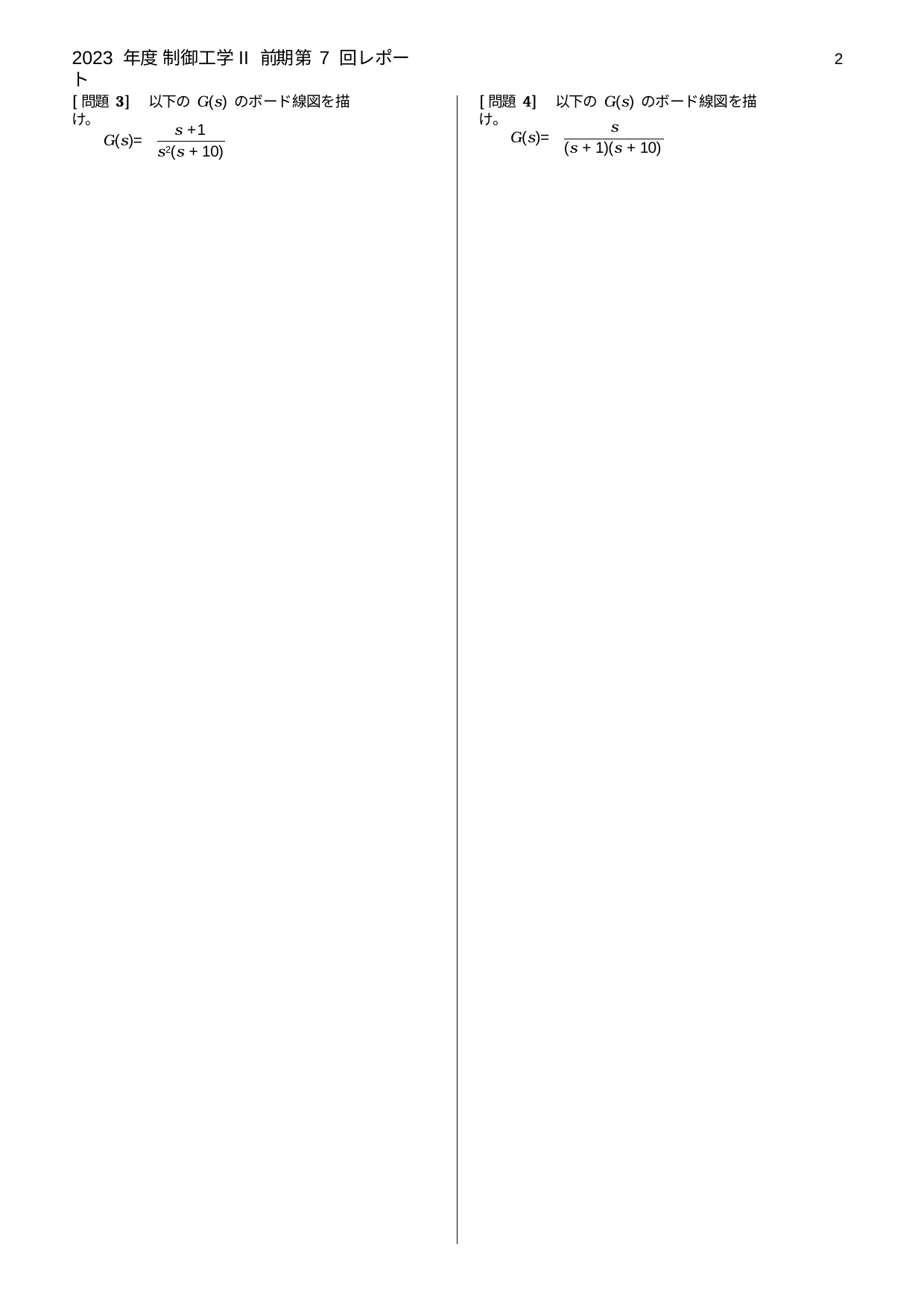

2023 年度 制御工学II 前期 第 7 回レポート
2
[問題 3]  以下の G(s) のボード線図を描け。
[問題 4]  以下の G(s) のボード線図を描け。

s
s +1
G(s)=
G(s)=
(s + 1)(s + 10)

s2(s + 10)